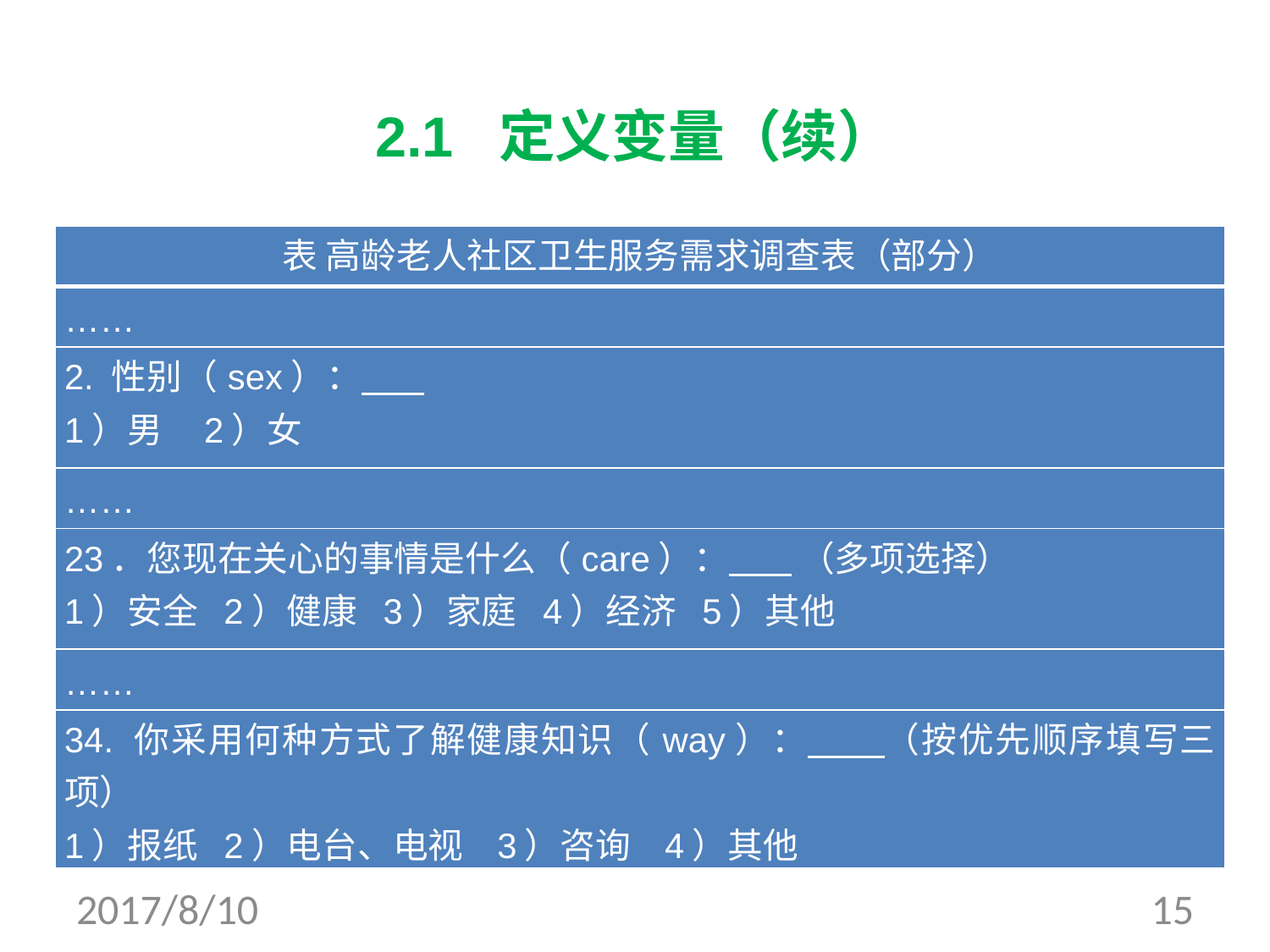

# 2.1  定义变量（续）
| 表 高龄老人社区卫生服务需求调查表（部分） |
| --- |
| …… |
| 2. 性别（sex）： 1）男 2）女 |
| …… |
| 23．您现在关心的事情是什么（care）： （多项选择） 1）安全 2）健康 3）家庭 4）经济 5）其他 |
| …… |
| 34. 你采用何种方式了解健康知识（way）： （按优先顺序填写三项） 1）报纸 2）电台、电视 3）咨询 4）其他 |
2017/8/10
15